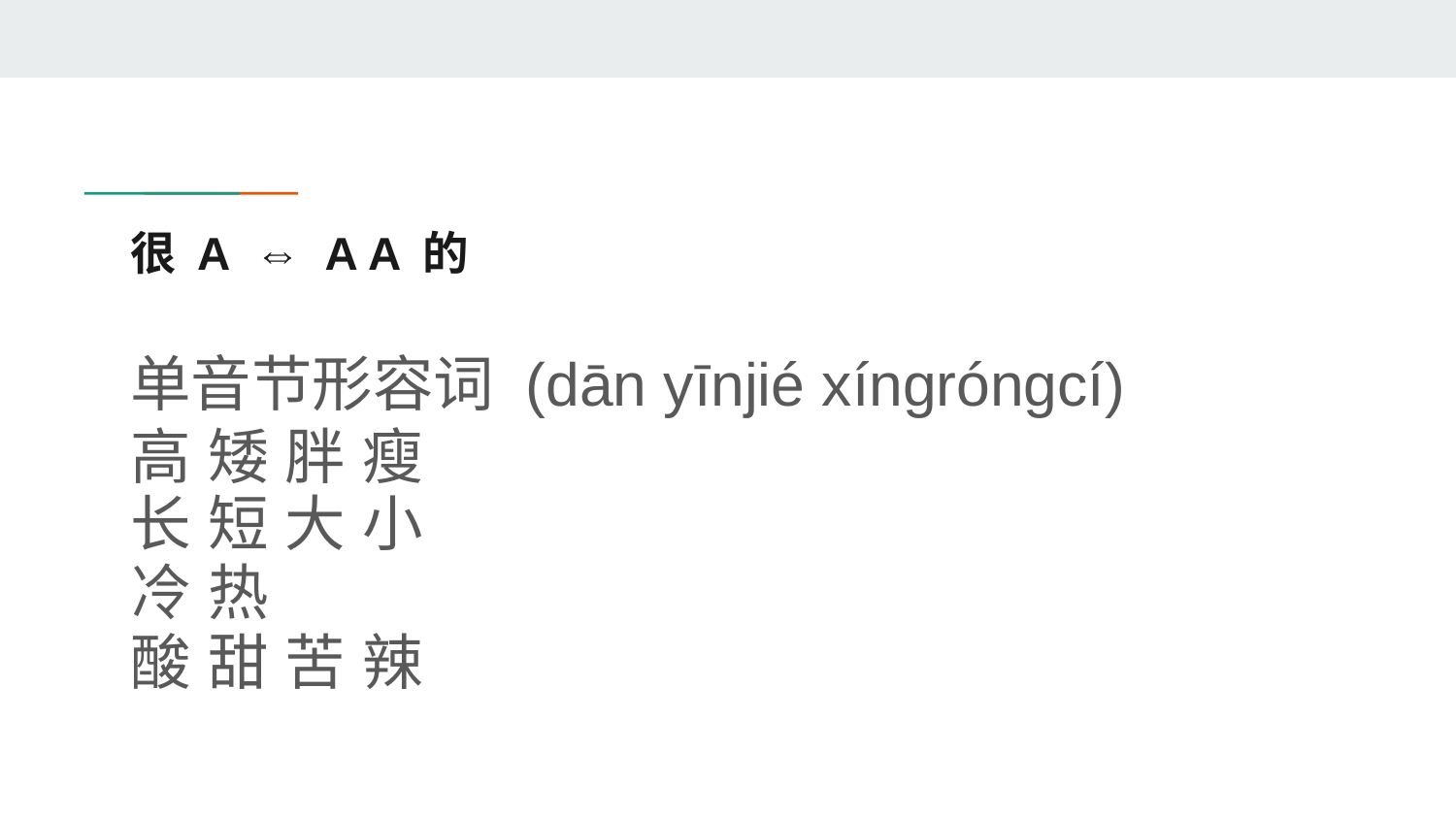

# 很 A  ⇔  A A 的
单音节形容词 (dān yīnjié xíngróngcí)
高 矮 胖 瘦
长 短 大 小
冷 热
酸 甜 苦 辣